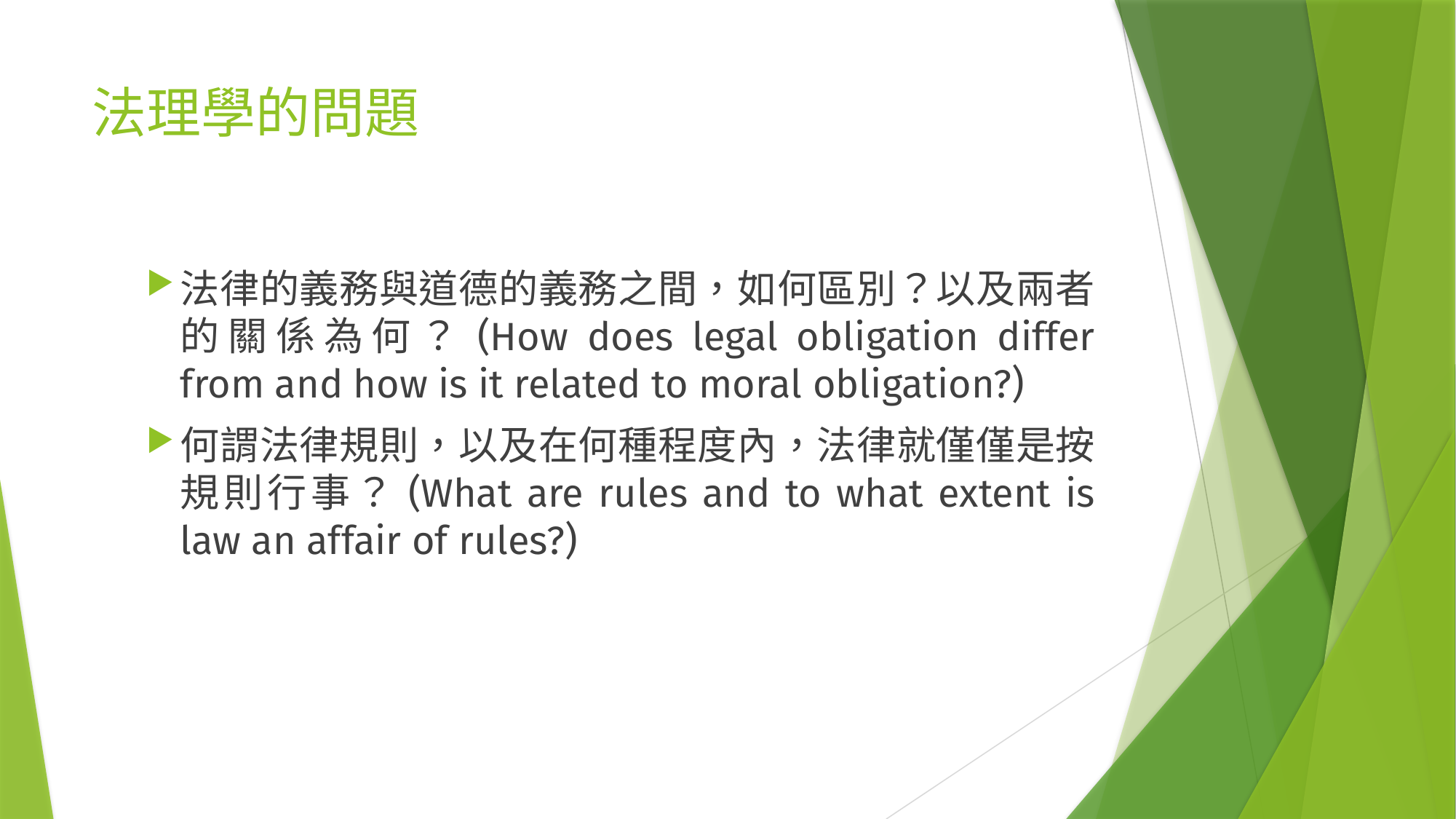

# 法理學的問題
法律的義務與道德的義務之間，如何區別？以及兩者的關係為何？(How does legal obligation differ from and how is it related to moral obligation?)
何謂法律規則，以及在何種程度內，法律就僅僅是按規則行事？(What are rules and to what extent is law an affair of rules?)